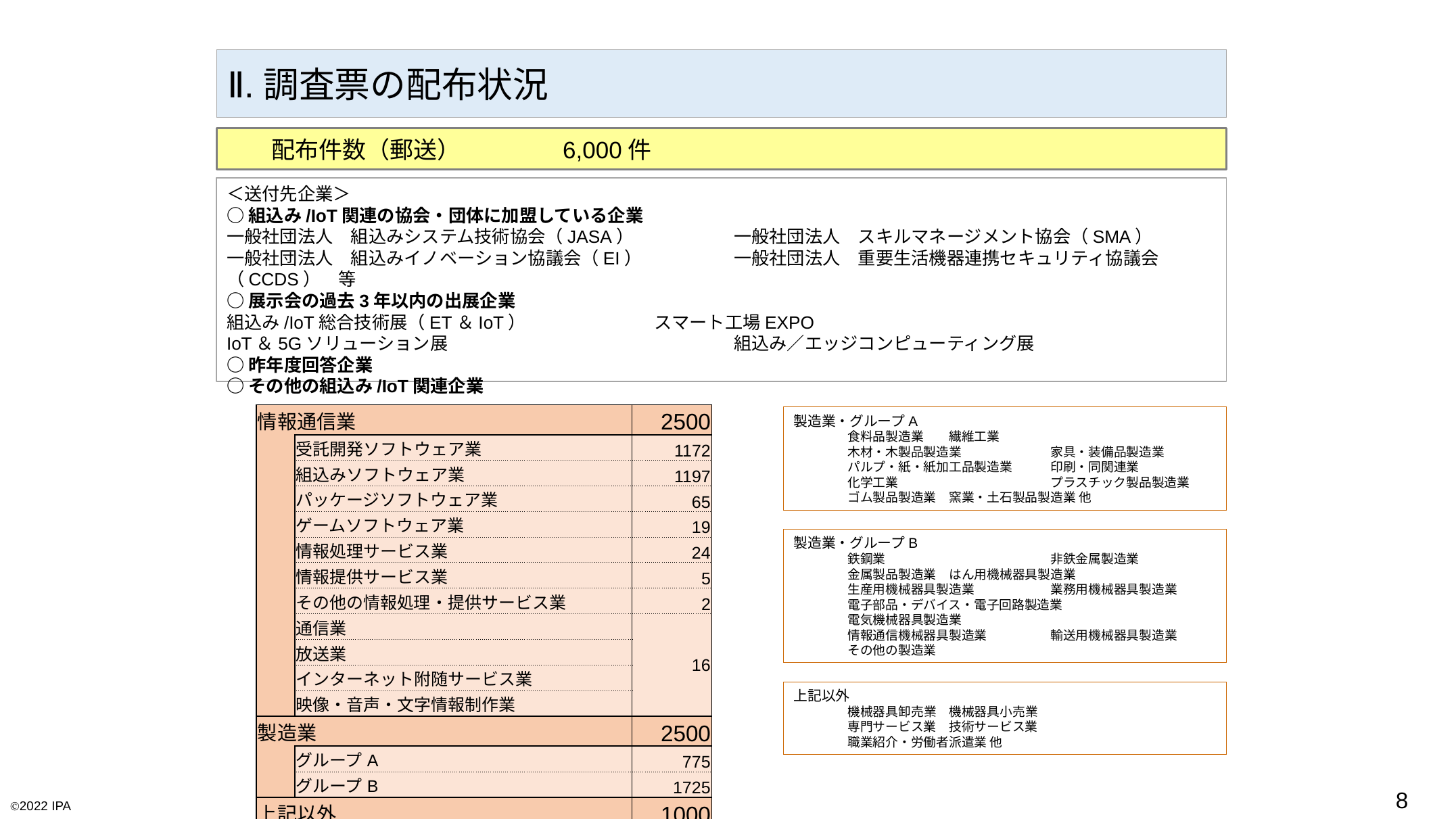

Ⅱ.調査票の配布状況
　    配布件数（郵送）	     6,000件
＜送付先企業＞
○組込み/IoT関連の協会・団体に加盟している企業
一般社団法人　組込みシステム技術協会（JASA）	一般社団法人　スキルマネージメント協会（SMA）
一般社団法人　組込みイノベーション協議会（EI）	一般社団法人　重要生活機器連携セキュリティ協議会（CCDS）　等
○展示会の過去3年以内の出展企業
組込み/IoT総合技術展（ET＆IoT）	スマート工場EXPO
IoT＆5Gソリューション展		組込み／エッジコンピューティング展
○昨年度回答企業
○その他の組込み/IoT関連企業

| 情報通信業 |  | 2500 |
| --- | --- | --- |
|  | 受託開発ソフトウェア業 | 1172 |
|  | 組込みソフトウェア業 | 1197 |
|  | パッケージソフトウェア業 | 65 |
|  | ゲームソフトウェア業 | 19 |
|  | 情報処理サービス業 | 24 |
|  | 情報提供サービス業 | 5 |
|  | その他の情報処理・提供サービス業 | 2 |
|  | 通信業 | 16 |
|  | 放送業 |  |
|  | インターネット附随サービス業 |  |
|  | 映像・音声・文字情報制作業 |  |
| 製造業 |  | 2500 |
|  | グループA | 775 |
|  | グループB | 1725 |
| 上記以外 |  | 1000 |
| 合計 |  | 6000 |
製造業・グループA
食料品製造業	繊維工業
木材・木製品製造業	家具・装備品製造業
パルプ・紙・紙加工品製造業	印刷・同関連業
化学工業		プラスチック製品製造業
ゴム製品製造業	窯業・土石製品製造業 他
製造業・グループB
鉄鋼業		非鉄金属製造業
金属製品製造業	はん用機械器具製造業
生産用機械器具製造業	業務用機械器具製造業
電子部品・デバイス・電子回路製造業
電気機械器具製造業
情報通信機械器具製造業	輸送用機械器具製造業
その他の製造業
上記以外
機械器具卸売業	機械器具小売業
専門サービス業	技術サービス業
職業紹介・労働者派遣業 他